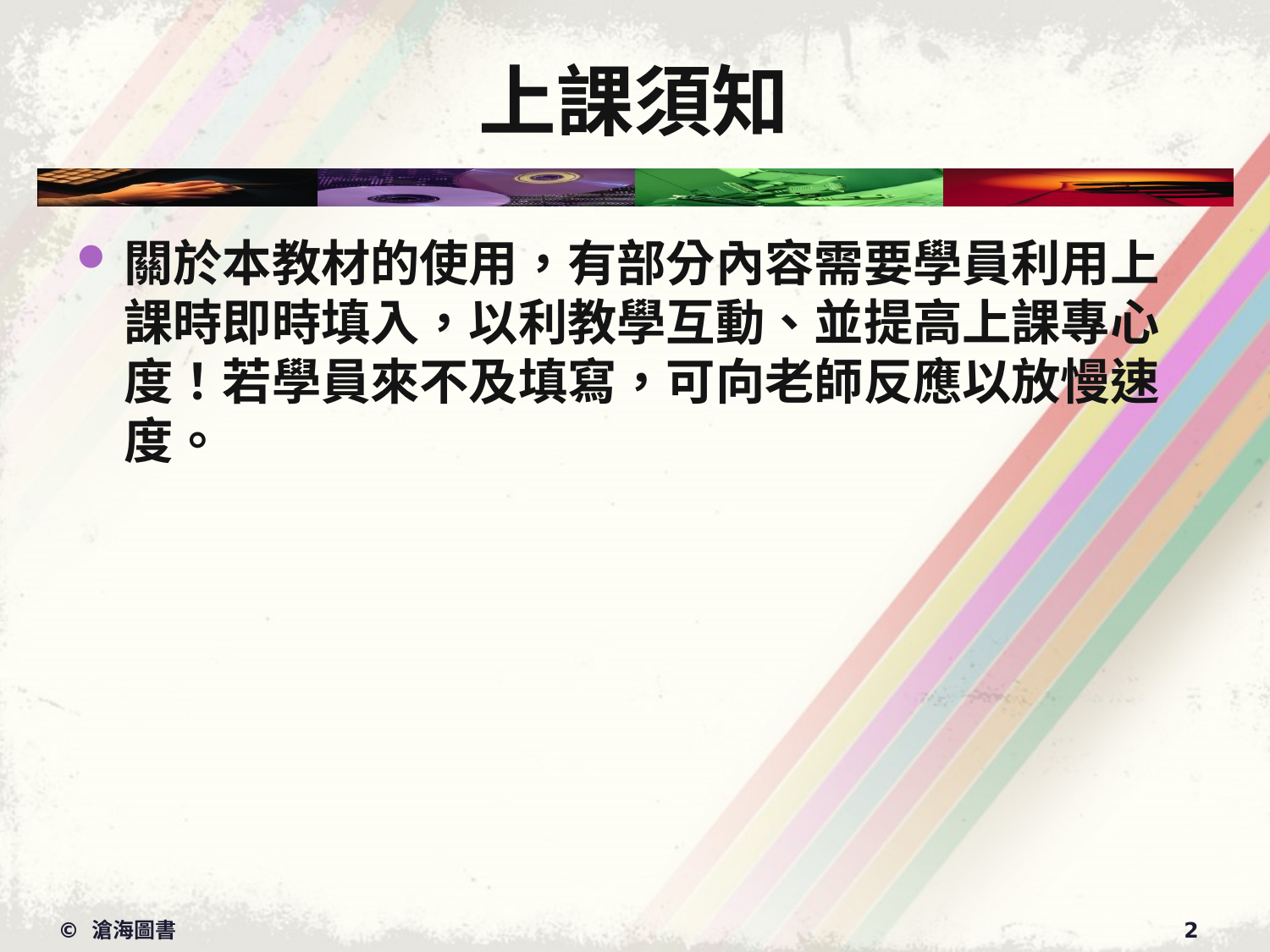

# 上課須知
關於本教材的使用，有部分內容需要學員利用上課時即時填入，以利教學互動、並提高上課專心度！若學員來不及填寫，可向老師反應以放慢速度。

© 滄海圖書
2